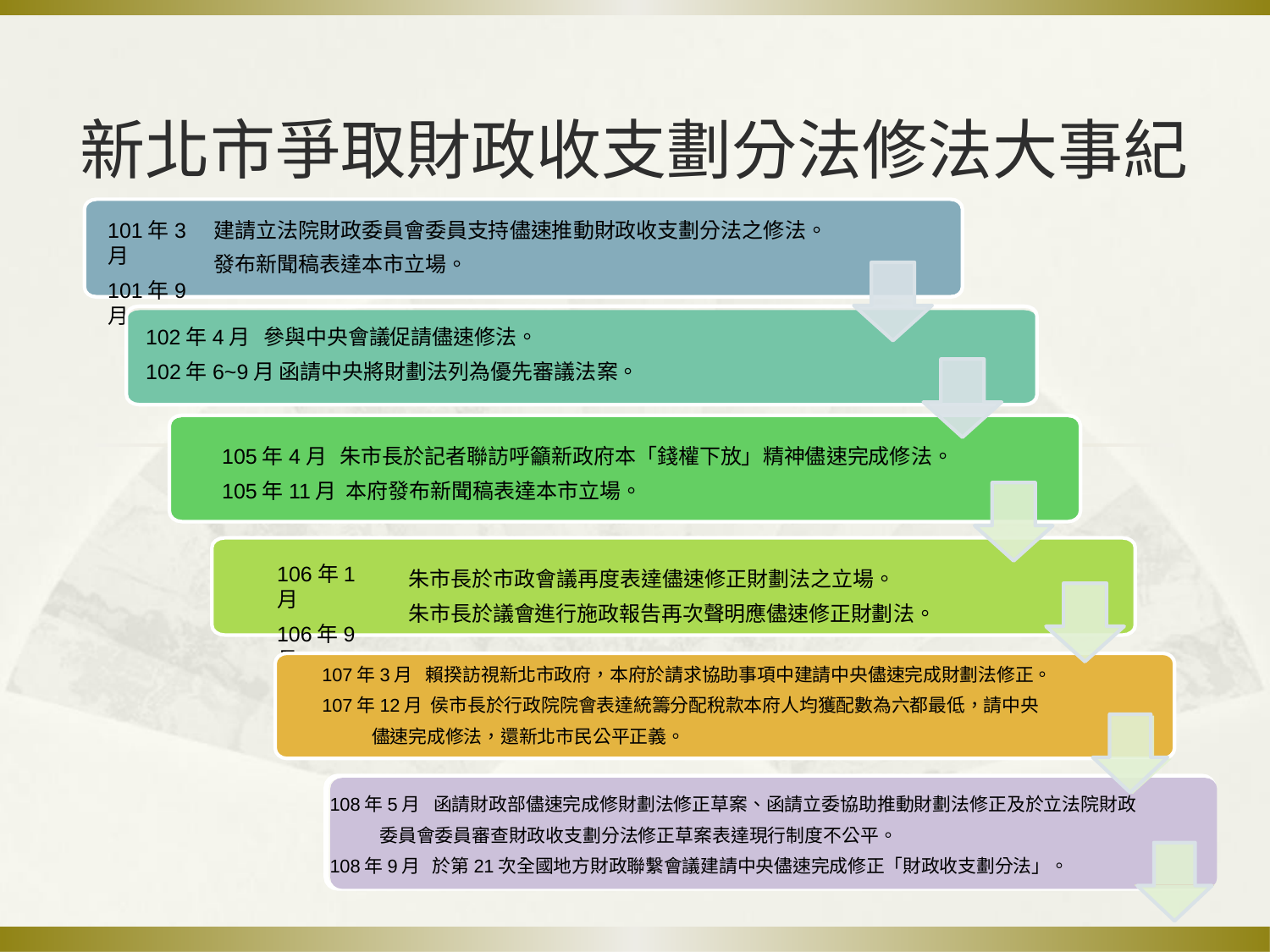

# 新北市爭取財政收支劃分法修法大事紀

101年3月
101年9月
建請立法院財政委員會委員支持儘速推動財政收支劃分法之修法。 發布新聞稿表達本市立場。

102年4月	參與中央會議促請儘速修法。
102年6~9月 函請中央將財劃法列為優先審議法案。

105年4月	朱市長於記者聯訪呼籲新政府本「錢權下放」精神儘速完成修法。
105年11月  本府發布新聞稿表達本市立場。

106年1月
106年9月
朱市長於市政會議再度表達儘速修正財劃法之立場。
朱市長於議會進行施政報告再次聲明應儘速修正財劃法。

107年3月	賴揆訪視新北市政府，本府於請求協助事項中建請中央儘速完成財劃法修正。
107年12月  侯市長於行政院院會表達統籌分配稅款本府人均獲配數為六都最低，請中央
           儘速完成修法，還新北市民公平正義。

108年5月	函請財政部儘速完成修財劃法修正草案、函請立委協助推動財劃法修正及於立法院財政
           委員會委員審查財政收支劃分法修正草案表達現行制度不公平。
108年9月   於第21次全國地方財政聯繫會議建請中央儘速完成修正「財政收支劃分法」。